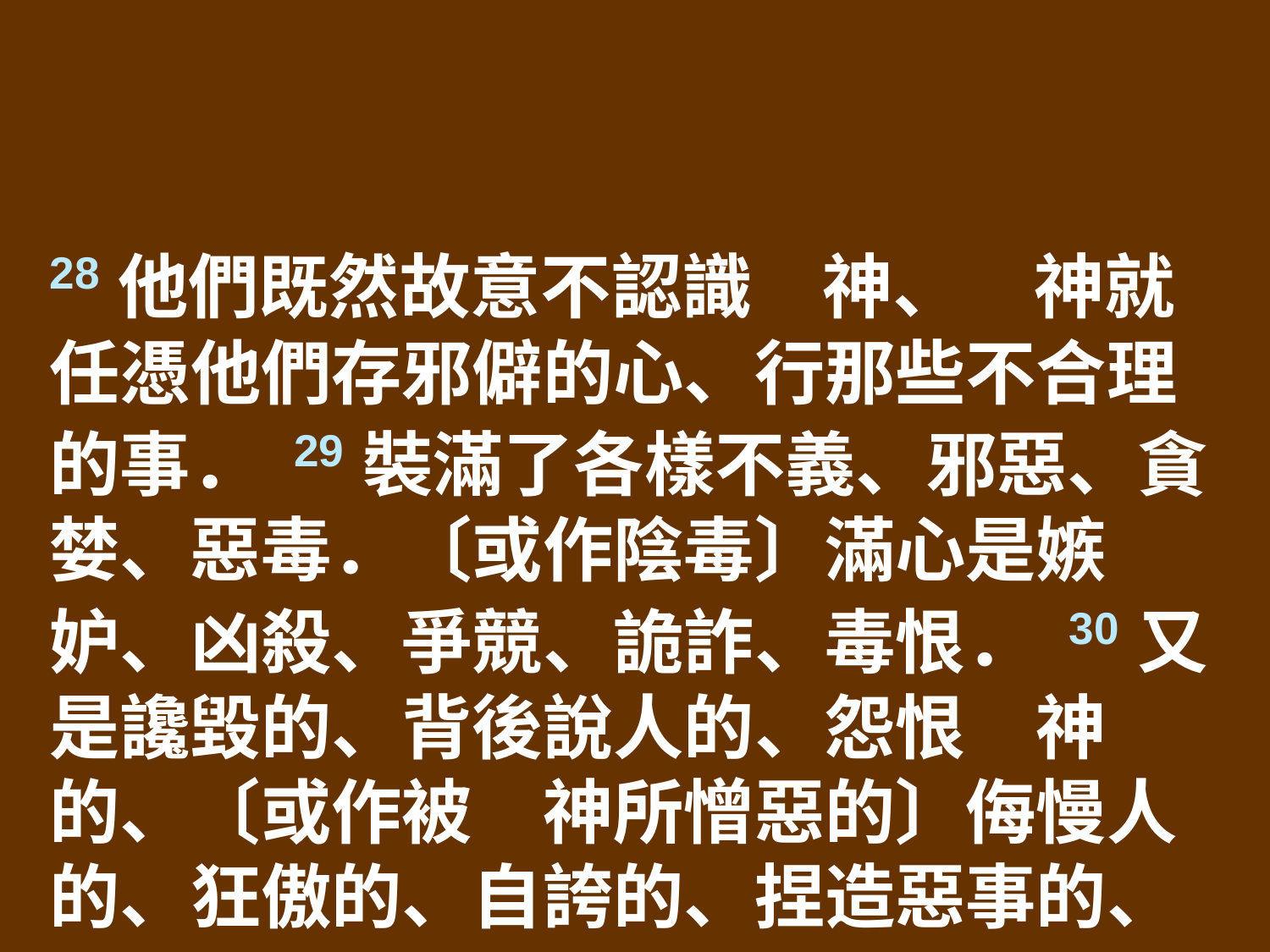

28他們既然故意不認識　神、　神就任憑他們存邪僻的心、行那些不合理的事． 29裝滿了各樣不義、邪惡、貪婪、惡毒．〔或作陰毒〕滿心是嫉妒、凶殺、爭競、詭詐、毒恨． 30又是讒毀的、背後說人的、怨恨　神的、〔或作被　神所憎惡的〕侮慢人的、狂傲的、自誇的、捏造惡事的、違背父母的、 31無知的、背約的、無親情的、不憐憫人的．